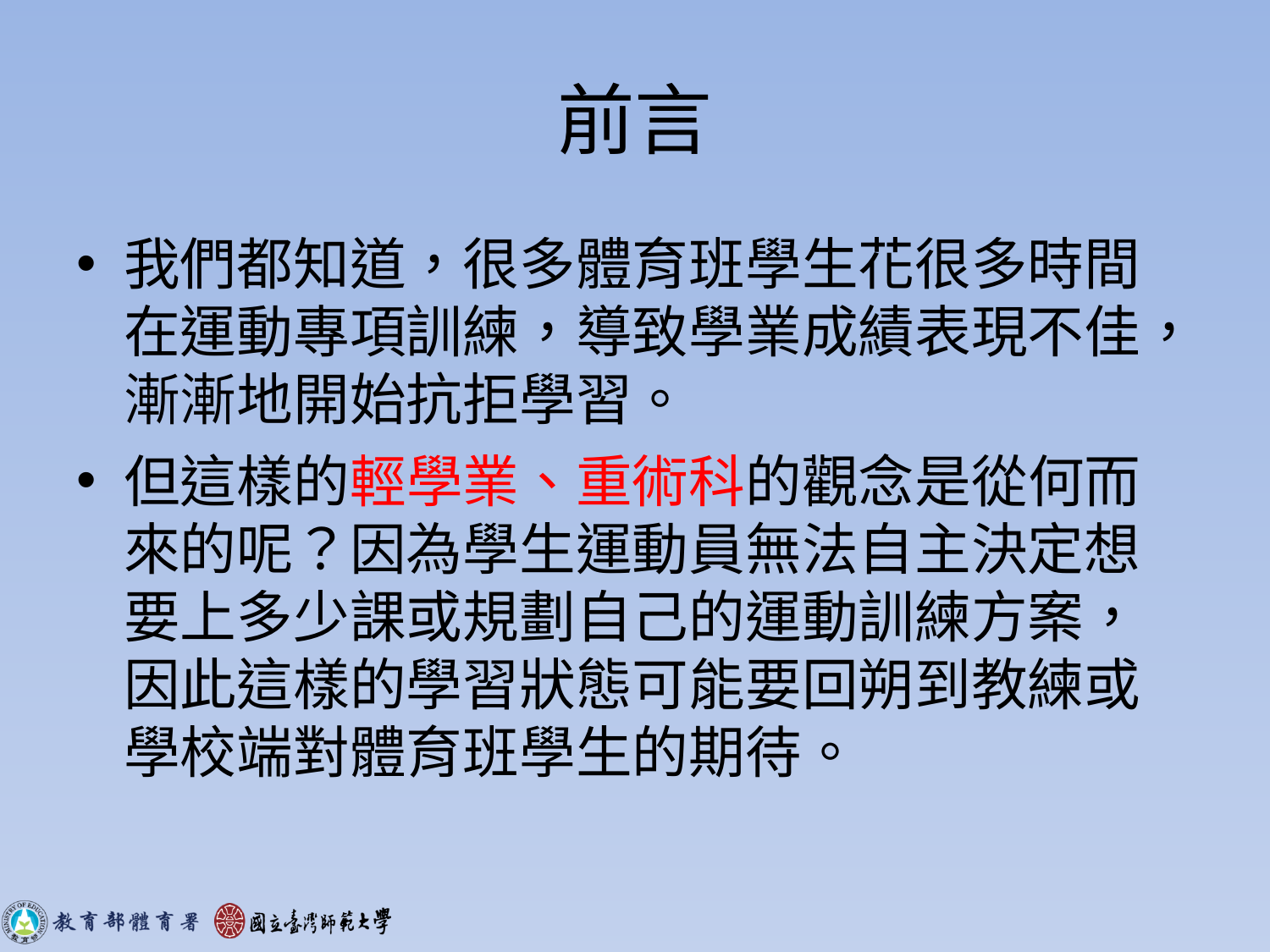

# 前言
我們都知道，很多體育班學生花很多時間在運動專項訓練，導致學業成績表現不佳，漸漸地開始抗拒學習。
但這樣的輕學業、重術科的觀念是從何而來的呢？因為學生運動員無法自主決定想要上多少課或規劃自己的運動訓練方案，因此這樣的學習狀態可能要回朔到教練或學校端對體育班學生的期待。